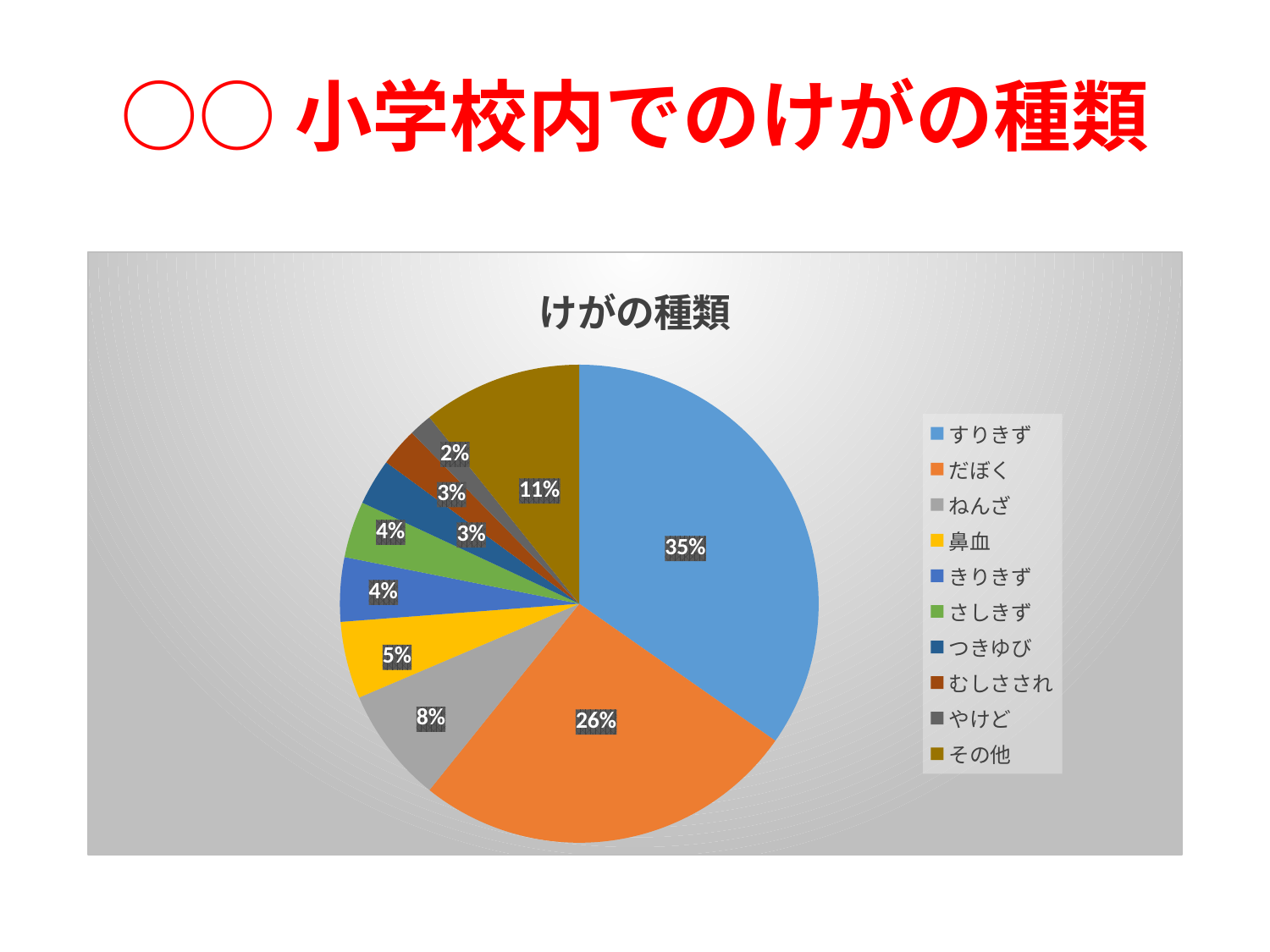

# ○○小学校内でのけがの種類

### Chart:

| Category | けがの種類 |
|---|---|
| すりきず | 200.0 |
| だぼく | 150.0 |
| ねんざ | 45.0 |
| 鼻血 | 30.0 |
| きりきず | 25.0 |
| さしきず | 22.0 |
| つきゆび | 18.0 |
| むしさされ | 15.0 |
| やけど  | 9.0 |
| その他  | 62.0 |